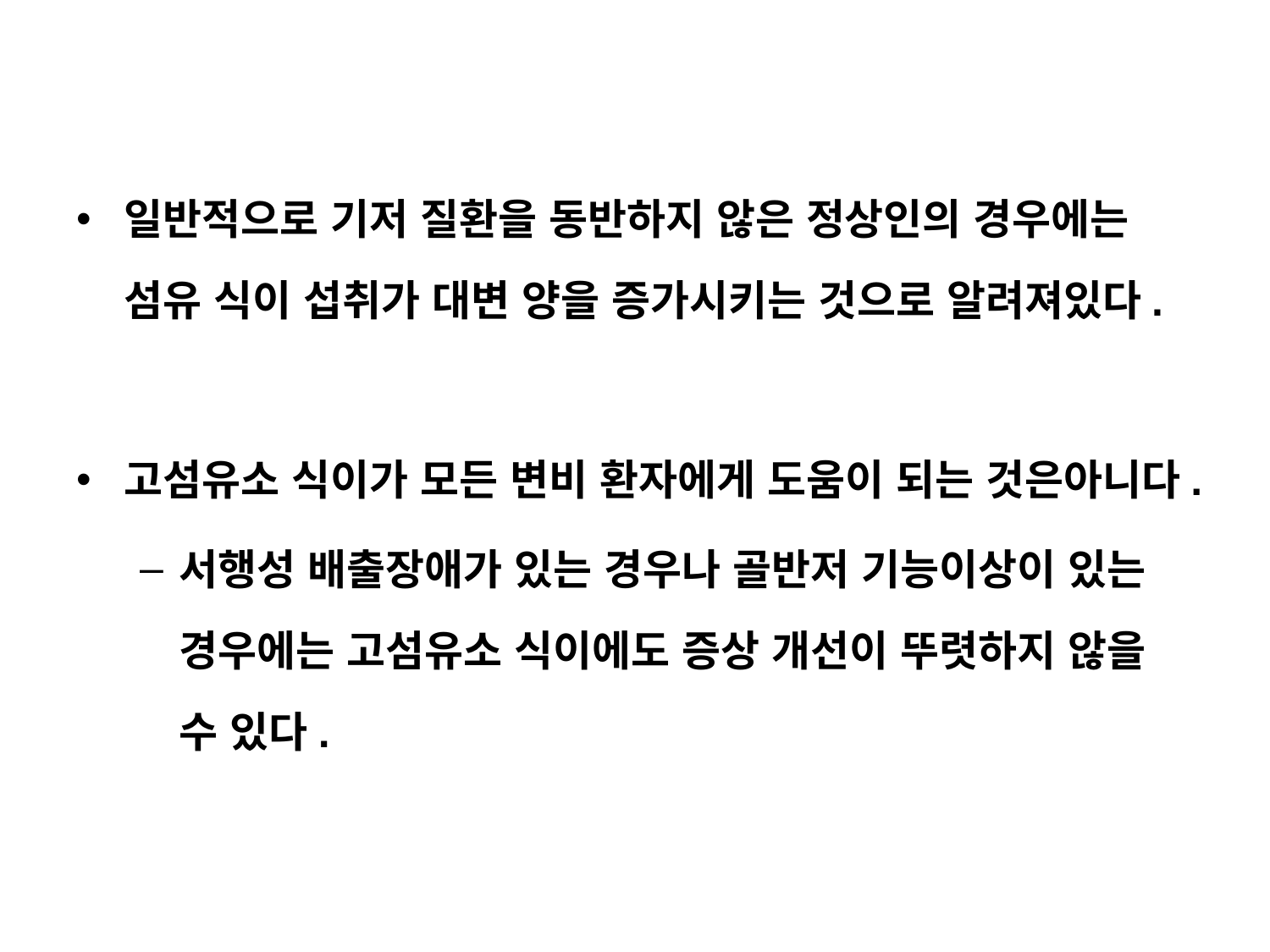

#
일반적으로 기저 질환을 동반하지 않은 정상인의 경우에는 섬유 식이 섭취가 대변 양을 증가시키는 것으로 알려져있다.

고섬유소 식이가 모든 변비 환자에게 도움이 되는 것은아니다.
서행성 배출장애가 있는 경우나 골반저 기능이상이 있는 경우에는 고섬유소 식이에도 증상 개선이 뚜렷하지 않을 수 있다.